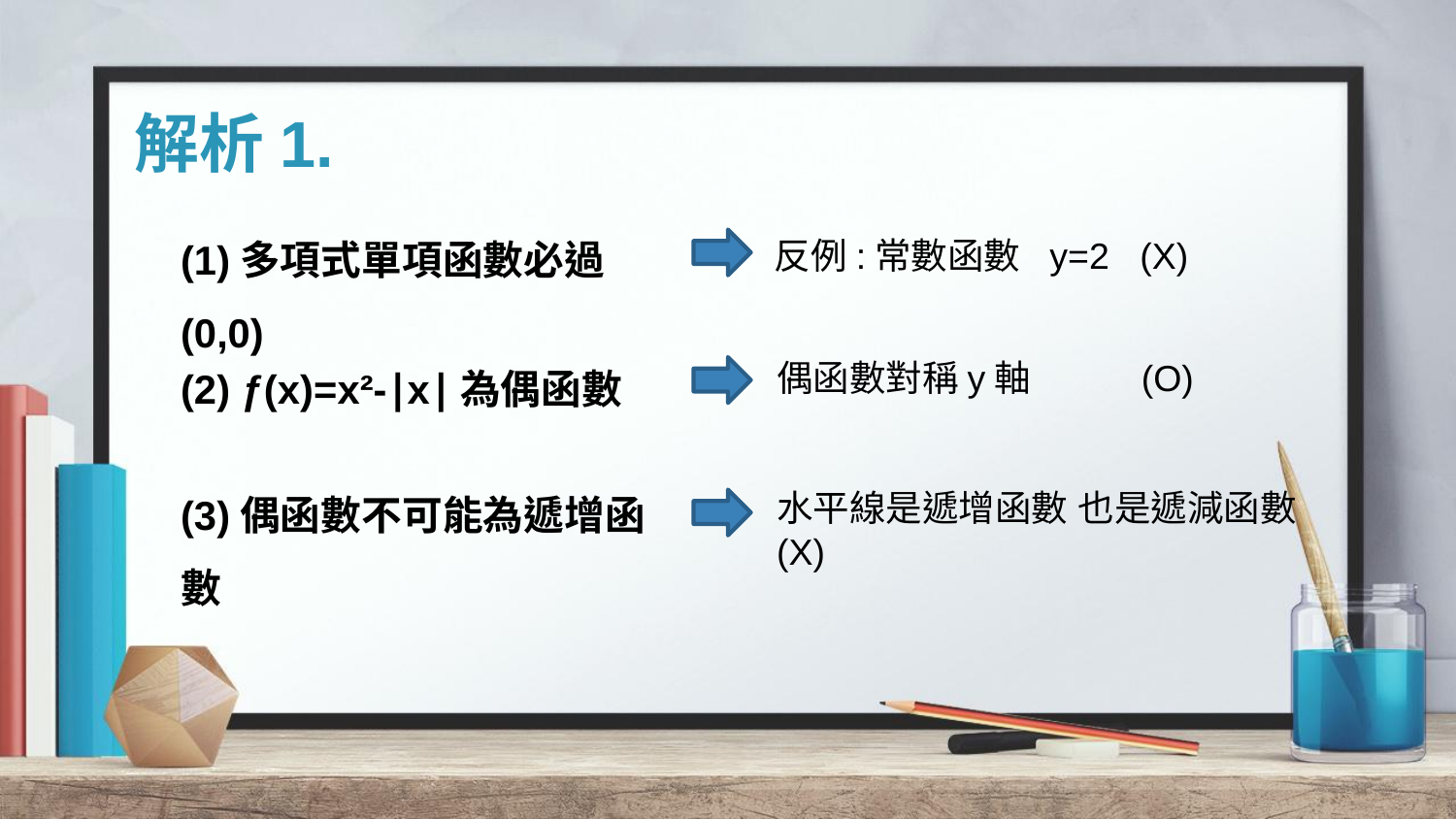

# 解析1.
(1)多項式單項函數必過(0,0)
反例:常數函數  y=2   (X)

(2) ƒ(x)=x²-∣x∣為偶函數
偶函數對稱y軸          (O)

(3)偶函數不可能為遞增函數
水平線是遞增函數 也是遞減函數
(X)